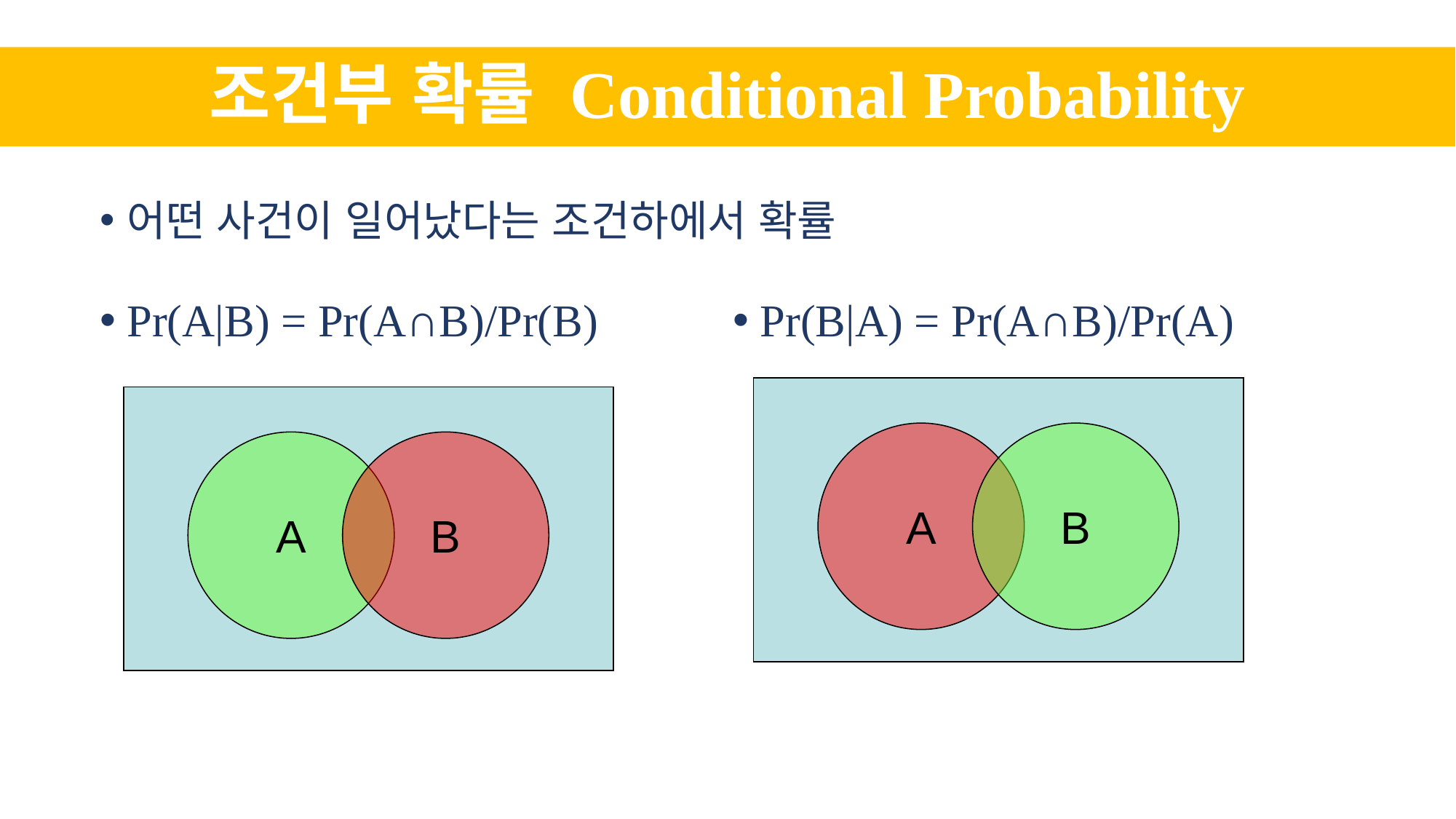

# 조건부 확률 Conditional Probability
어떤 사건이 일어났다는 조건하에서 확률

Pr(A|B) = Pr(A∩B)/Pr(B)
Pr(B|A) = Pr(A∩B)/Pr(A)

A
B
A
B